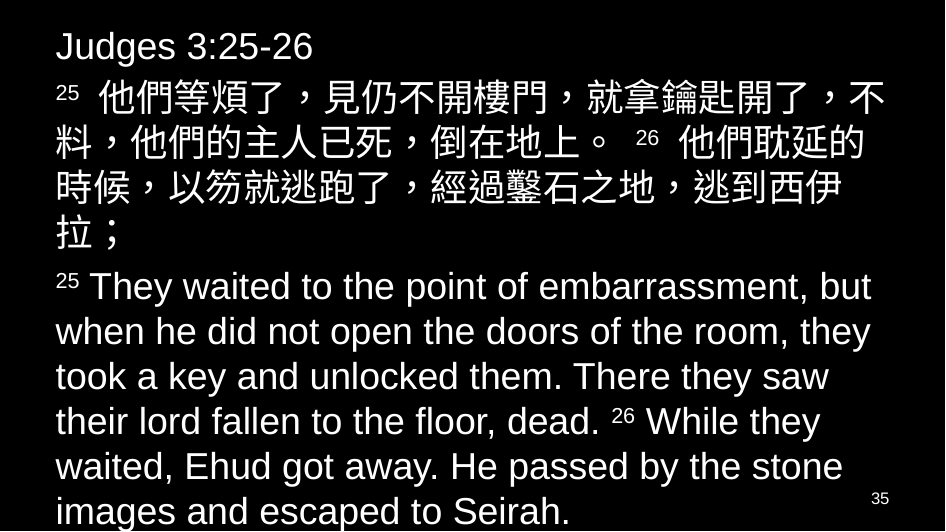

Judges 3:25-26
25 他們等煩了，見仍不開樓門，就拿鑰匙開了，不料，他們的主人已死，倒在地上。 26 他們耽延的時候，以笏就逃跑了，經過鑿石之地，逃到西伊拉；
25 They waited to the point of embarrassment, but when he did not open the doors of the room, they took a key and unlocked them. There they saw their lord fallen to the floor, dead. 26 While they waited, Ehud got away. He passed by the stone images and escaped to Seirah.

35